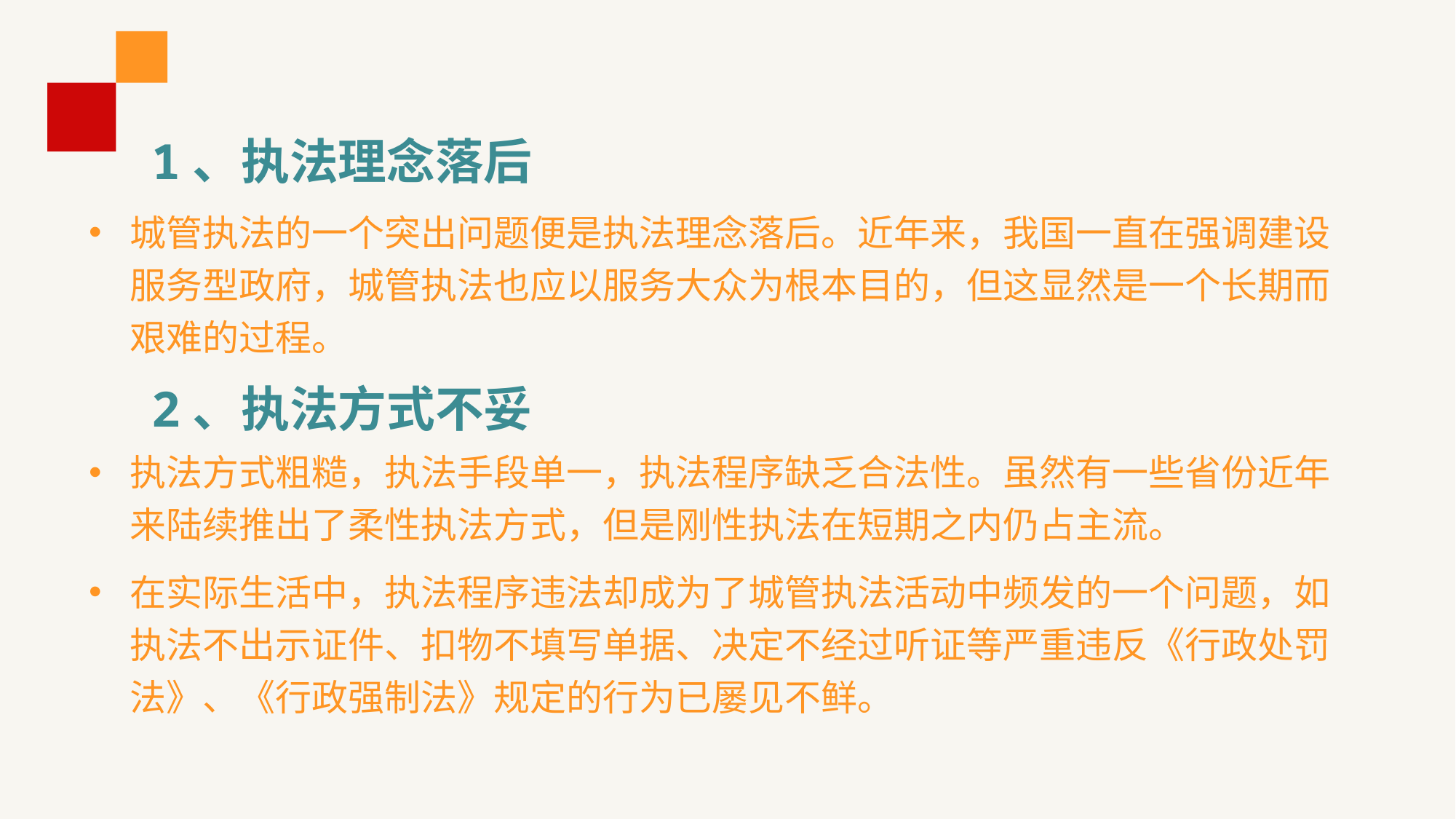

# 1、执法理念落后
城管执法的一个突出问题便是执法理念落后。近年来，我国一直在强调建设服务型政府，城管执法也应以服务大众为根本目的，但这显然是一个长期而艰难的过程。

执法方式粗糙，执法手段单一，执法程序缺乏合法性。虽然有一些省份近年来陆续推出了柔性执法方式，但是刚性执法在短期之内仍占主流。
在实际生活中，执法程序违法却成为了城管执法活动中频发的一个问题，如执法不出示证件、扣物不填写单据、决定不经过听证等严重违反《行政处罚法》、《行政强制法》规定的行为已屡见不鲜。
2、执法方式不妥